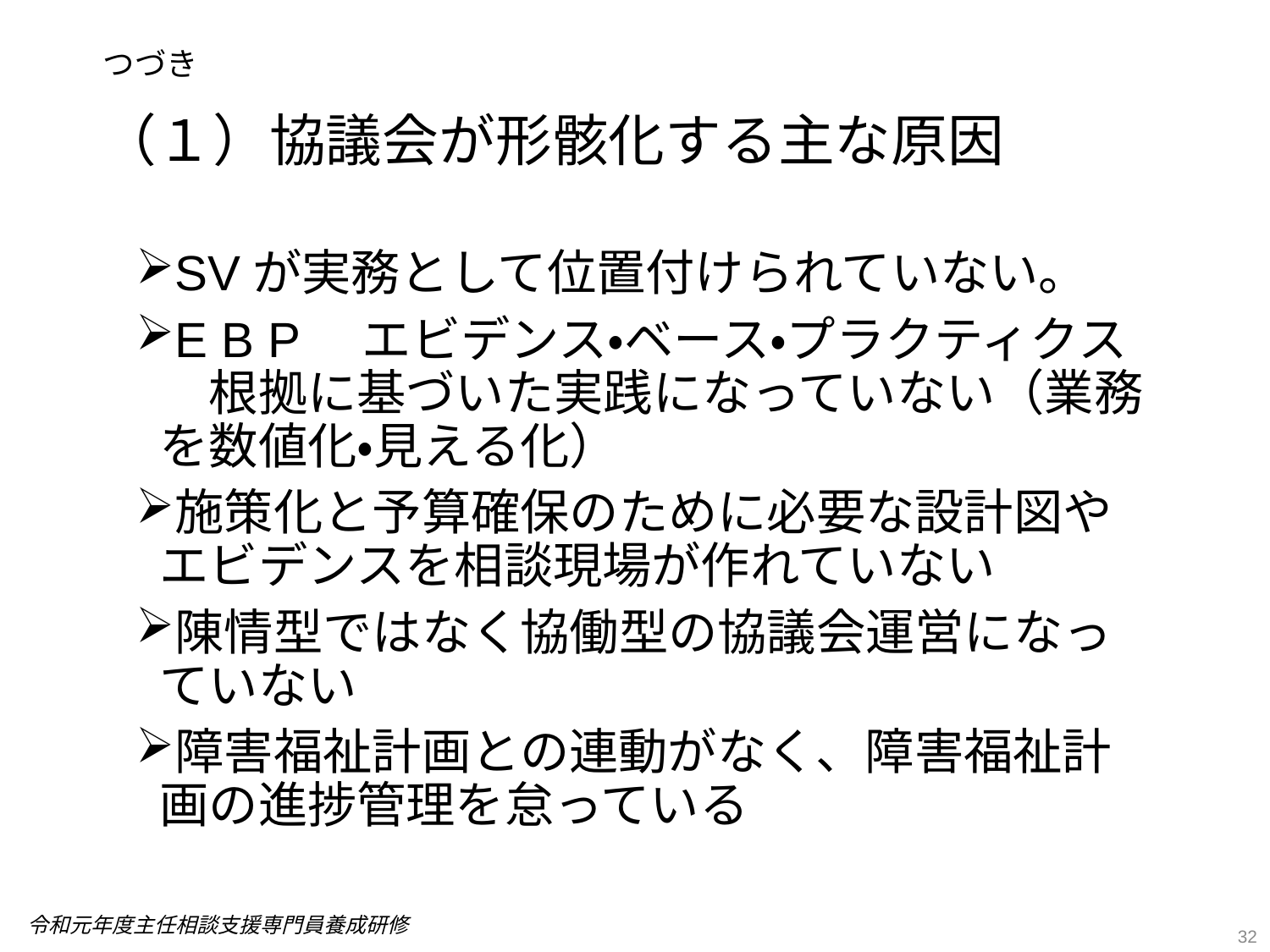

つづき
# （１）協議会が形骸化する主な原因
SVが実務として位置付けられていない。
E B P　エビデンス・ベース・プラクティクス　根拠に基づいた実践になっていない（業務を数値化・見える化）
施策化と予算確保のために必要な設計図やエビデンスを相談現場が作れていない
陳情型ではなく協働型の協議会運営になっていない
障害福祉計画との連動がなく、障害福祉計画の進捗管理を怠っている
32